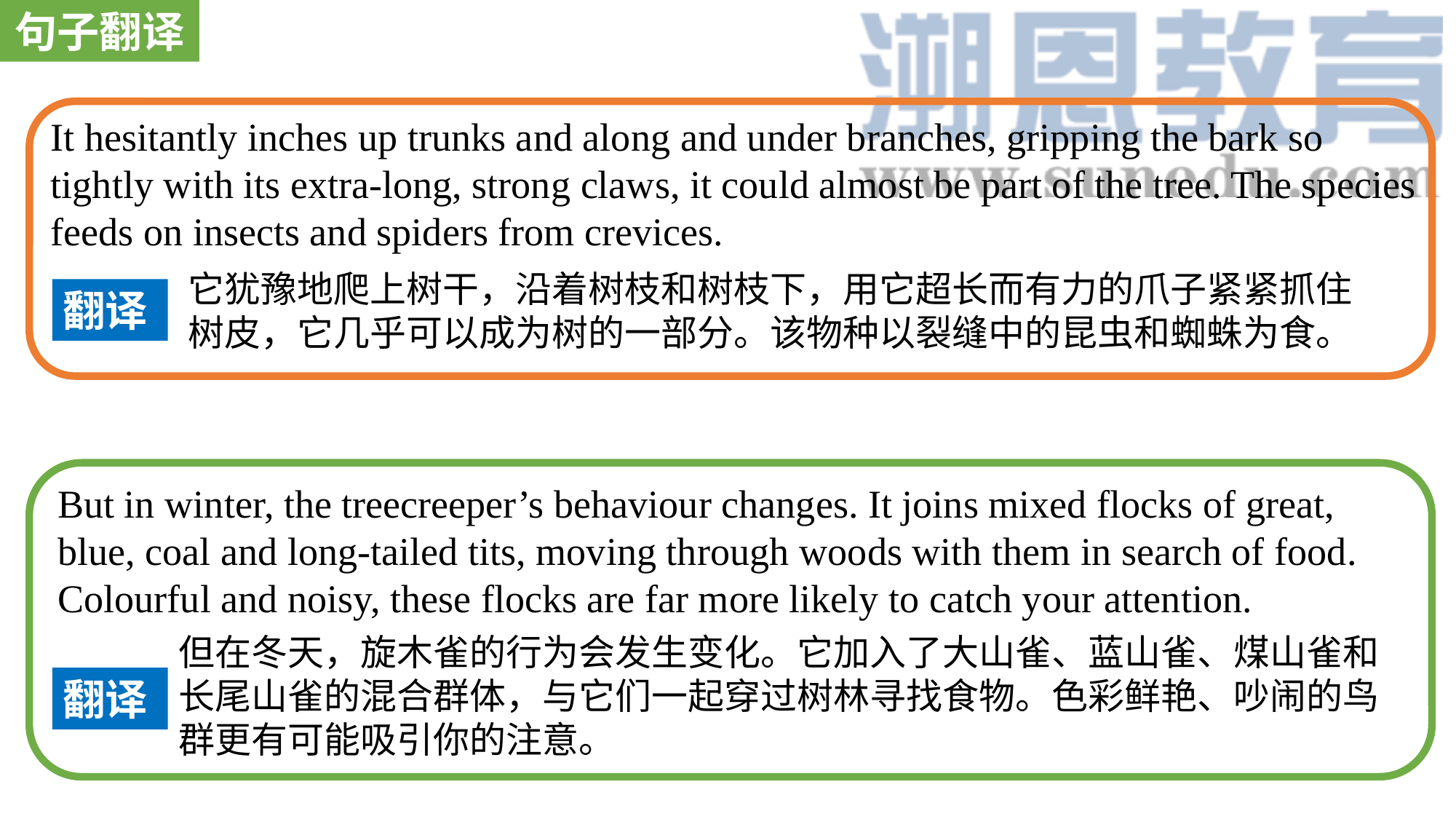

句子翻译

It hesitantly inches up trunks and along and under branches, gripping the bark so tightly with its extra-long, strong claws, it could almost be part of the tree. The species feeds on insects and spiders from crevices.
它犹豫地爬上树干，沿着树枝和树枝下，用它超长而有力的爪子紧紧抓住树皮，它几乎可以成为树的一部分。该物种以裂缝中的昆虫和蜘蛛为食。
翻译

But in winter, the treecreeper’s behaviour changes. It joins mixed flocks of great, blue, coal and long-tailed tits, moving through woods with them in search of food. Colourful and noisy, these flocks are far more likely to catch your attention.
但在冬天，旋木雀的行为会发生变化。它加入了大山雀、蓝山雀、煤山雀和长尾山雀的混合群体，与它们一起穿过树林寻找食物。色彩鲜艳、吵闹的鸟群更有可能吸引你的注意。
翻译